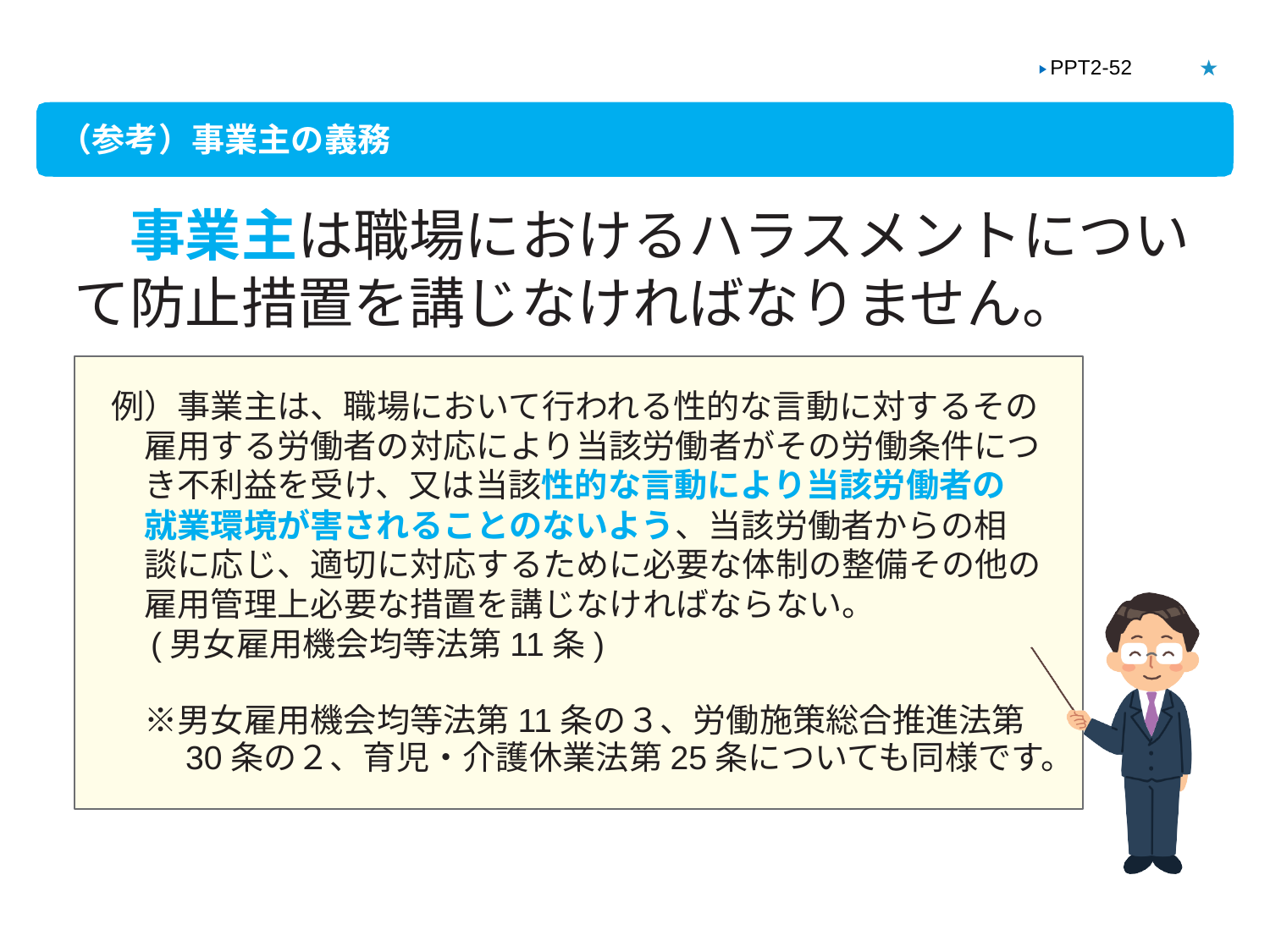

★
▶ PPT2-52

（参考）事業主の義務
　事業主は職場におけるハラスメントについ
て防止措置を講じなければなりません。

例）事業主は、職場において行われる性的な言動に対するその
　雇用する労働者の対応により当該労働者がその労働条件につ
　き不利益を受け、又は当該性的な言動により当該労働者の
　就業環境が害されることのないよう、当該労働者からの相
　談に応じ、適切に対応するために必要な体制の整備その他の
　雇用管理上必要な措置を講じなければならない。
 　(男女雇用機会均等法第11条)
　※男女雇用機会均等法第11条の３、労働施策総合推進法第
　　30条の２、育児・介護休業法第25条についても同様です。